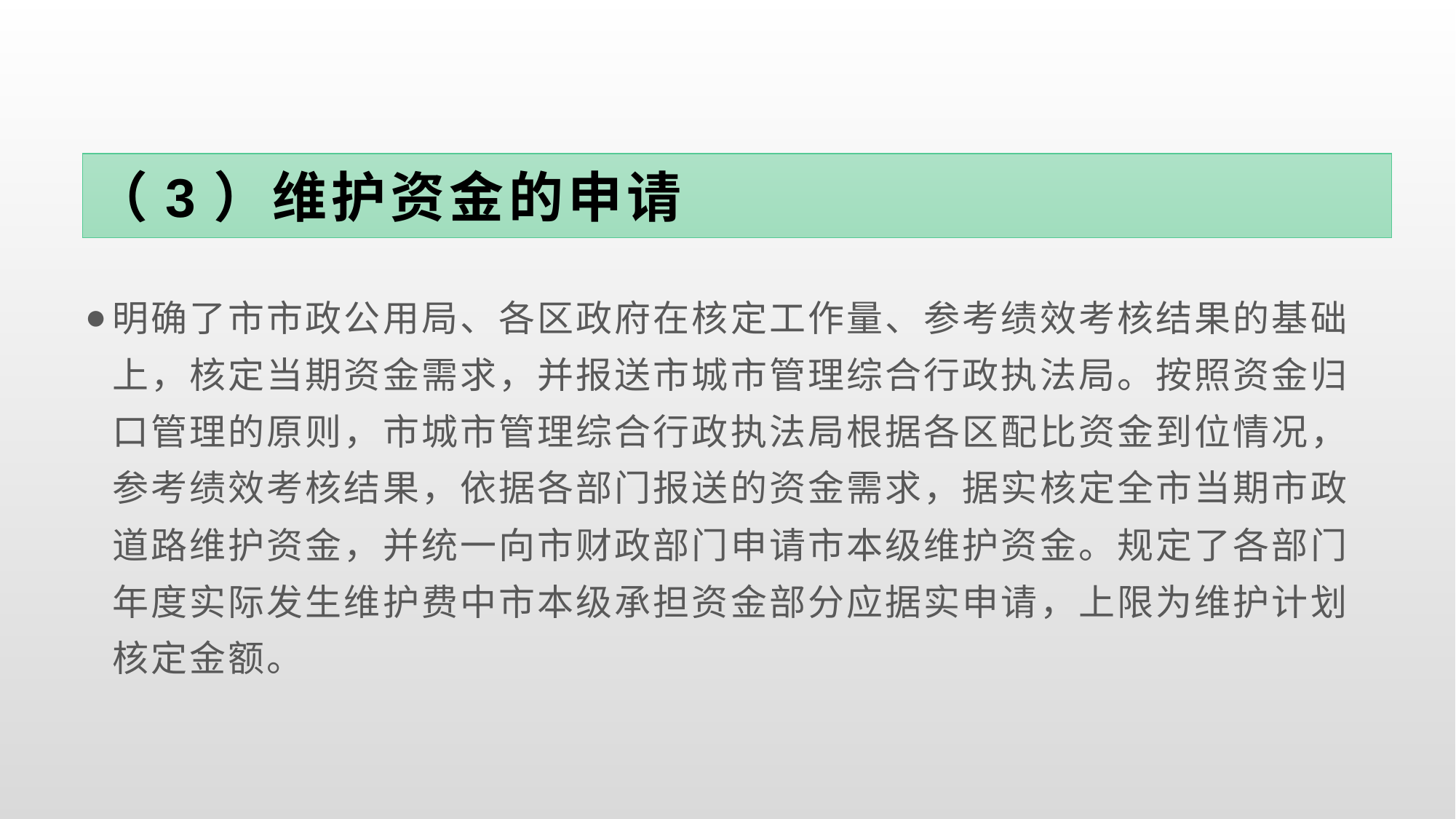

# （3）维护资金的申请
明确了市市政公用局、各区政府在核定工作量、参考绩效考核结果的基础上，核定当期资金需求，并报送市城市管理综合行政执法局。按照资金归口管理的原则，市城市管理综合行政执法局根据各区配比资金到位情况，参考绩效考核结果，依据各部门报送的资金需求，据实核定全市当期市政道路维护资金，并统一向市财政部门申请市本级维护资金。规定了各部门年度实际发生维护费中市本级承担资金部分应据实申请，上限为维护计划核定金额。